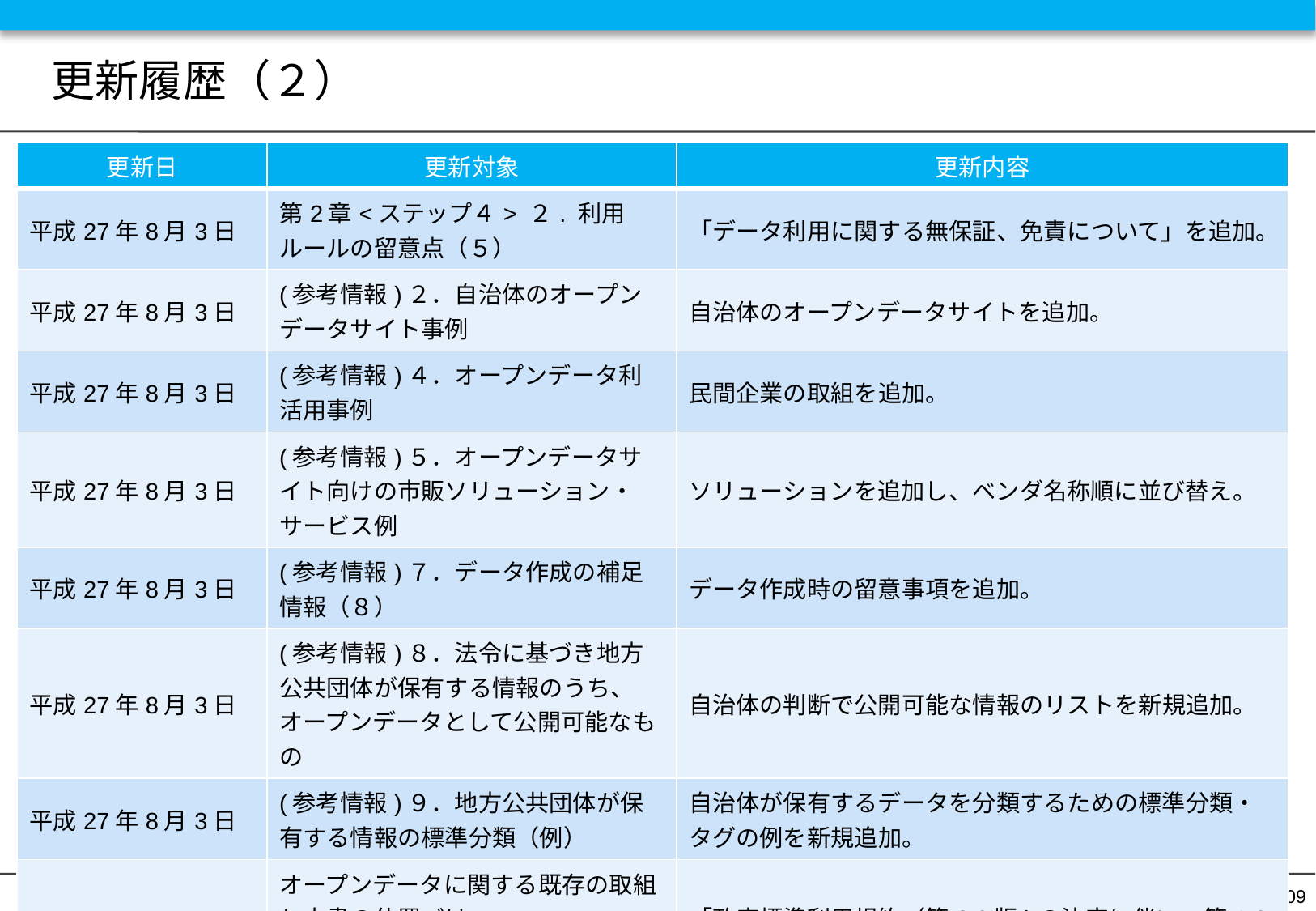

# 更新履歴（２）
| 更新日 | 更新対象 | 更新内容 |
| --- | --- | --- |
| 平成27年8月3日 | 第2章<ステップ４> ２. 利用ルールの留意点（５） | 「データ利用に関する無保証、免責について」を追加。 |
| 平成27年8月3日 | (参考情報)２．自治体のオープンデータサイト事例 | 自治体のオープンデータサイトを追加。 |
| 平成27年8月3日 | (参考情報)４．オープンデータ利活用事例 | 民間企業の取組を追加。 |
| 平成27年8月3日 | (参考情報)５．オープンデータサイト向けの市販ソリューション・サービス例 | ソリューションを追加し、ベンダ名称順に並び替え。 |
| 平成27年8月3日 | (参考情報)７．データ作成の補足情報（８） | データ作成時の留意事項を追加。 |
| 平成27年8月3日 | (参考情報)８．法令に基づき地方公共団体が保有する情報のうち、オープンデータとして公開可能なもの | 自治体の判断で公開可能な情報のリストを新規追加。 |
| 平成27年8月3日 | (参考情報)９．地方公共団体が保有する情報の標準分類（例） | 自治体が保有するデータを分類するための標準分類・タグの例を新規追加。 |
| 平成28年4月14日 | オープンデータに関する既存の取組と本書の位置づけ オープンデータに関する主な取組時期 | 「政府標準利用規約（第2.0版)の決定に伴い、第1.0版から第2.0版へ修正」 |
109